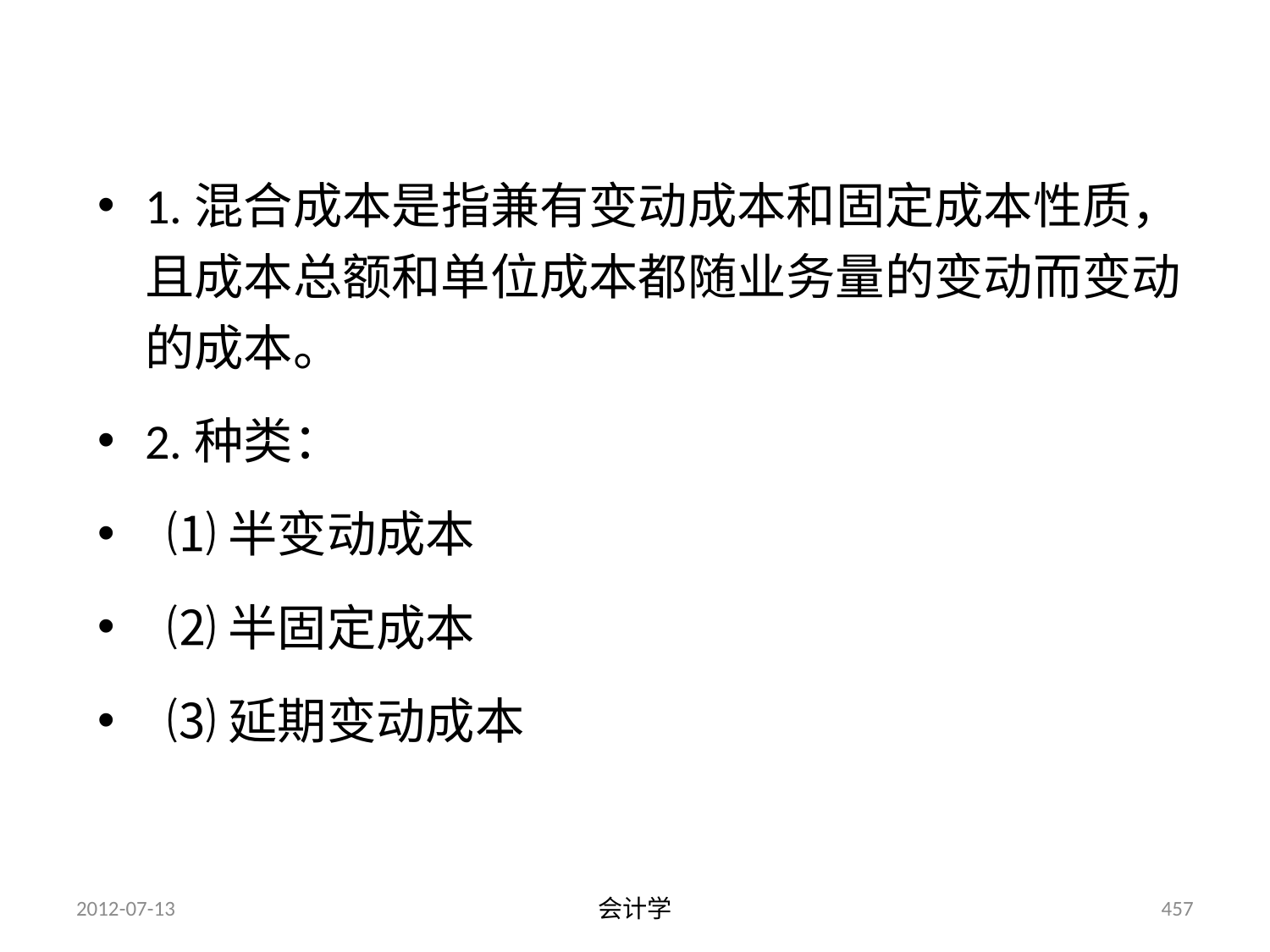

# 二、混合成本
1.混合成本是指兼有变动成本和固定成本性质，且成本总额和单位成本都随业务量的变动而变动的成本。
2.种类：
  ⑴半变动成本
  ⑵半固定成本
  ⑶延期变动成本
2012-07-13
会计学
457